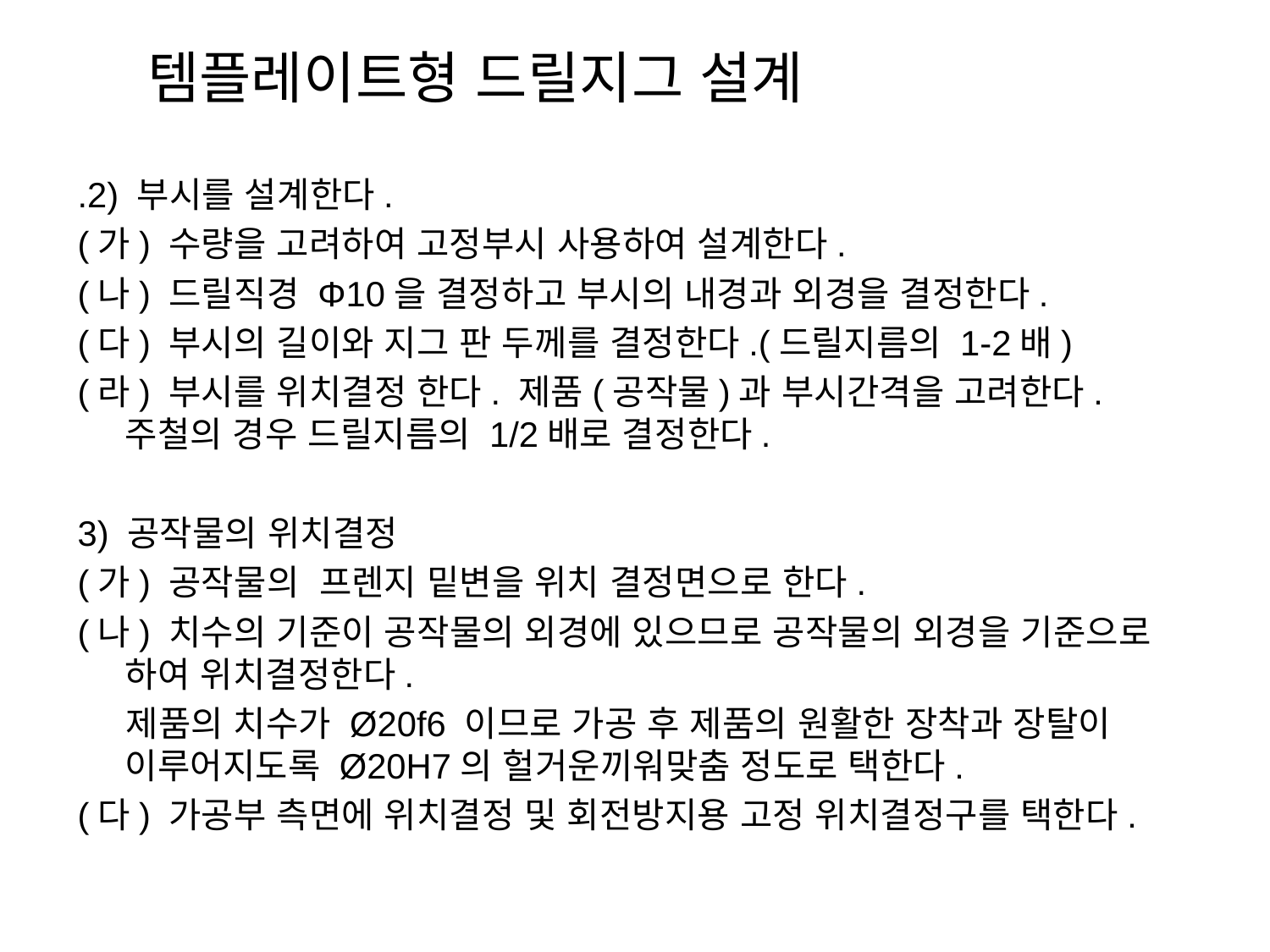

템플레이트형 드릴지그 설계
.2) 부시를 설계한다.
(가) 수량을 고려하여 고정부시 사용하여 설계한다.
(나) 드릴직경 Φ10을 결정하고 부시의 내경과 외경을 결정한다.
(다) 부시의 길이와 지그 판 두께를 결정한다.(드릴지름의 1-2배)
(라) 부시를 위치결정 한다. 제품(공작물)과 부시간격을 고려한다. 주철의 경우 드릴지름의 1/2배로 결정한다.

3) 공작물의 위치결정
(가) 공작물의  프렌지 밑변을 위치 결정면으로 한다.
(나) 치수의 기준이 공작물의 외경에 있으므로 공작물의 외경을 기준으로 하여 위치결정한다.
    제품의 치수가 Ø20f6 이므로 가공 후 제품의 원활한 장착과 장탈이 이루어지도록 Ø20H7의 헐거운끼워맞춤 정도로 택한다.
(다) 가공부 측면에 위치결정 및 회전방지용 고정 위치결정구를 택한다.